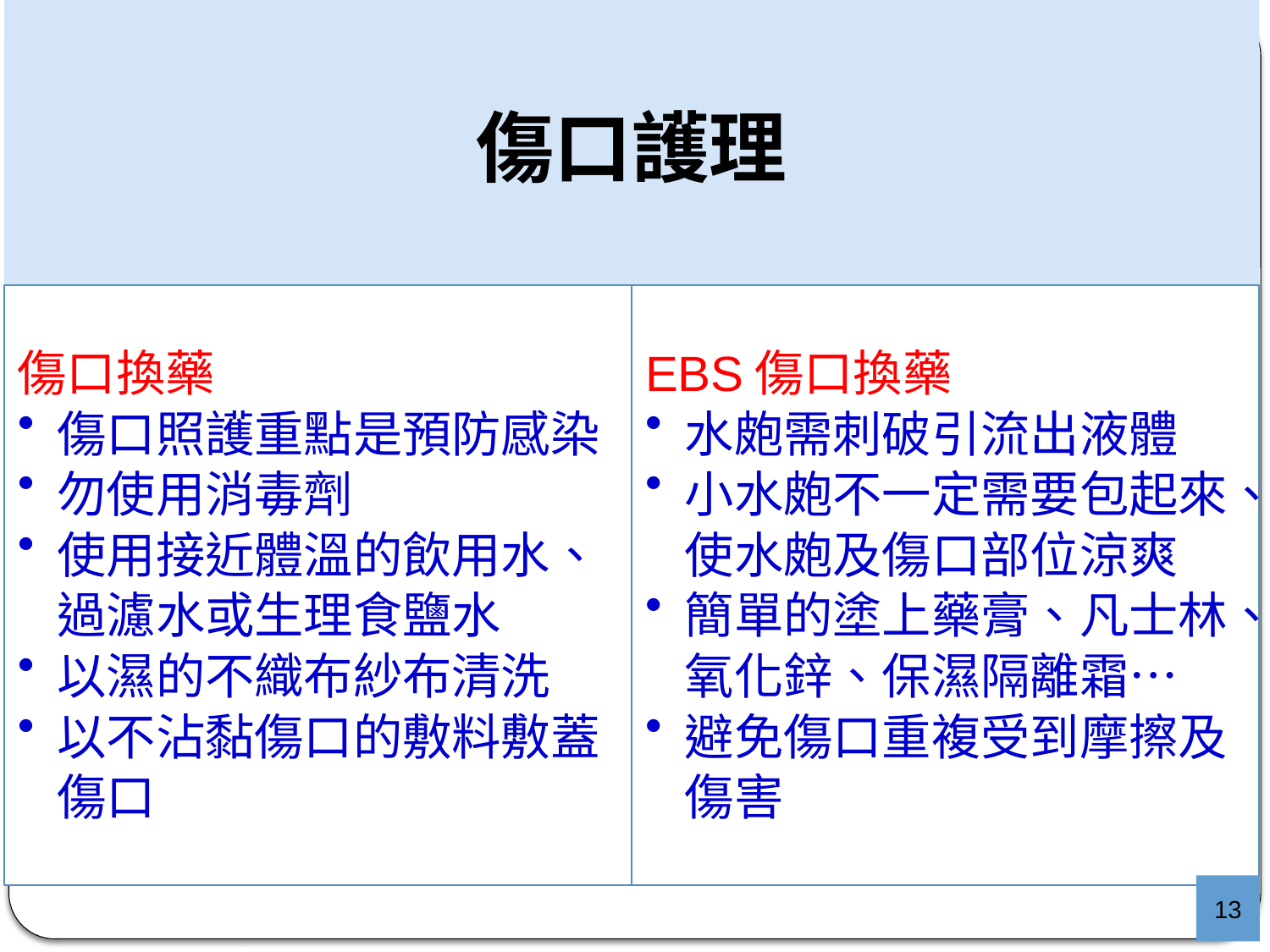

傷口護理
傷口換藥
EBS傷口換藥
使用接近體溫的飲用水、過濾水或生理食鹽水
以濕的不織布紗布清洗
以不沾黏傷口的敷料敷蓋傷口
傷口照護重點是預防感染
水皰需刺破引流出液體
小水皰不一定需要包起來、使水皰及傷口部位涼爽
勿使用消毒劑
簡單的塗上藥膏、凡士林、氧化鋅、保濕隔離霜…
避免傷口重複受到摩擦及傷害

13